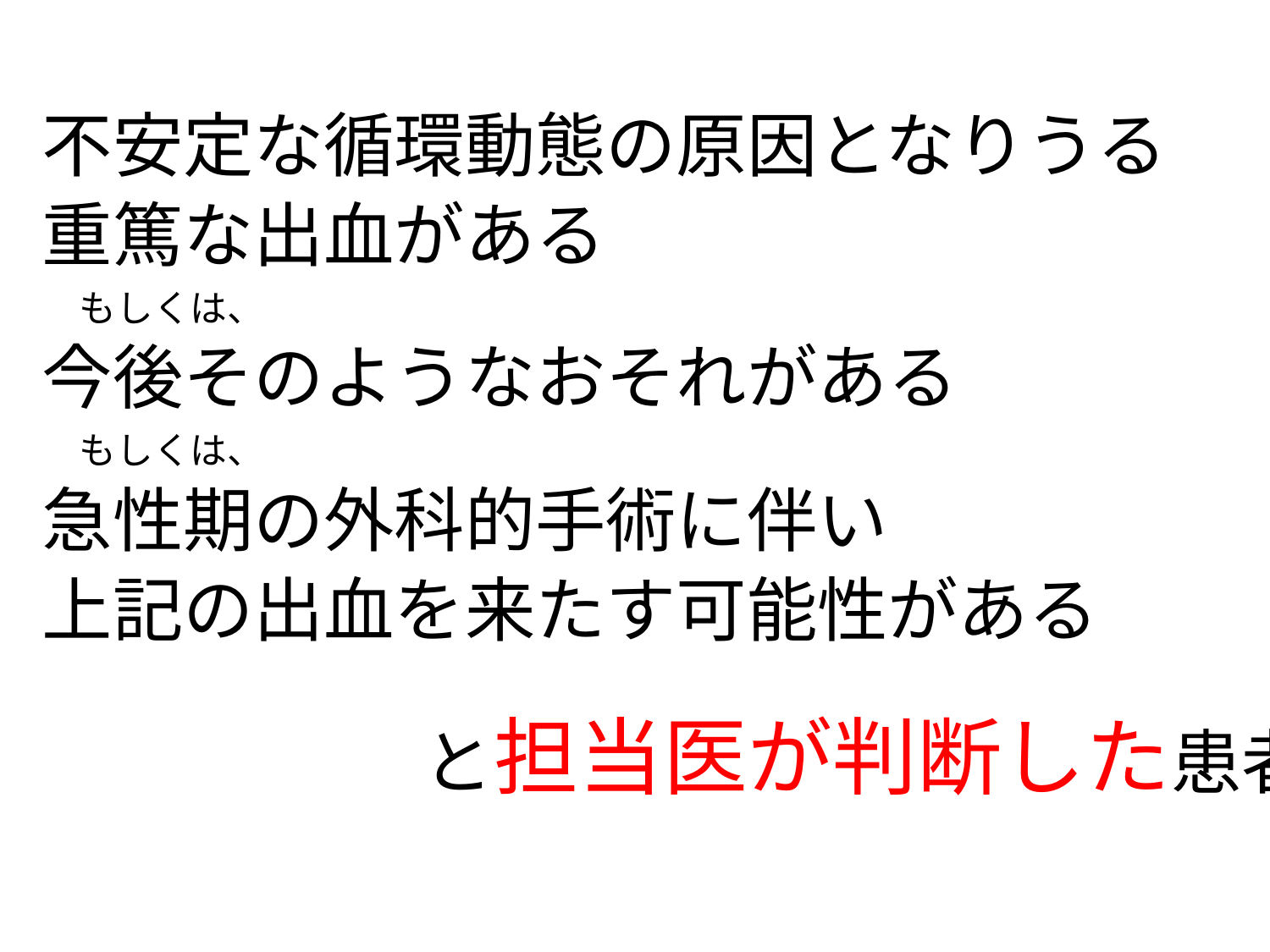

不安定な循環動態の原因となりうる
重篤な出血がある
　もしくは、
今後そのようなおそれがある
　もしくは、
急性期の外科的手術に伴い
上記の出血を来たす可能性がある

			と担当医が判断した患者